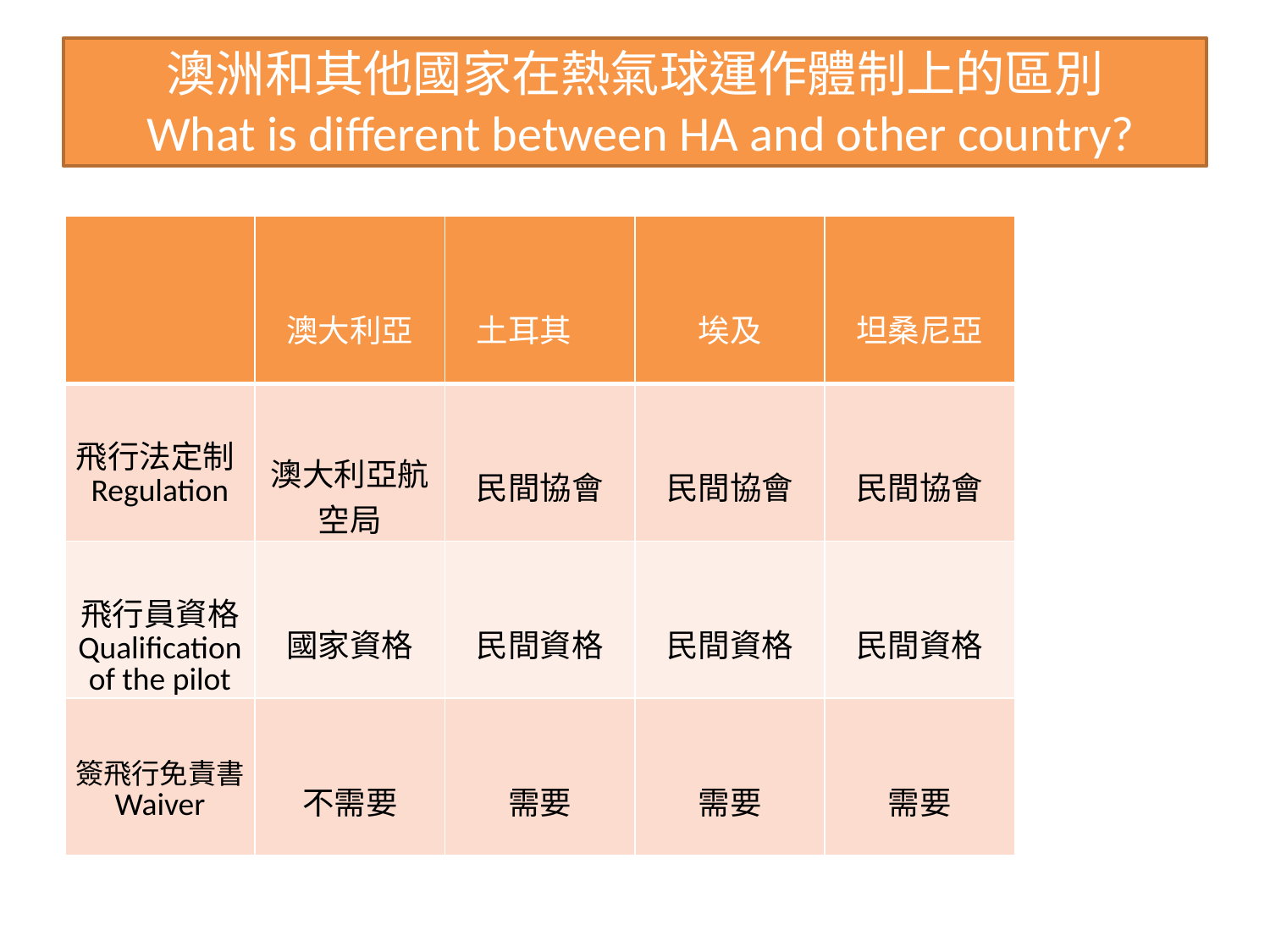

# 澳洲和其他國家在熱氣球運作體制上的區別 What is different between HA and other country?

|  | 澳大利亞 | 土耳其 | 埃及 | 坦桑尼亞 |
| --- | --- | --- | --- | --- |
| 飛行法定制Regulation | 澳大利亞航空局 | 民間協會 | 民間協會 | 民間協會 |
| 飛行員資格 Qualification of the pilot | 國家資格 | 民間資格 | 民間資格 | 民間資格 |
| 簽飛行免責書 Waiver | 不需要 | 需要 | 需要 | 需要 |